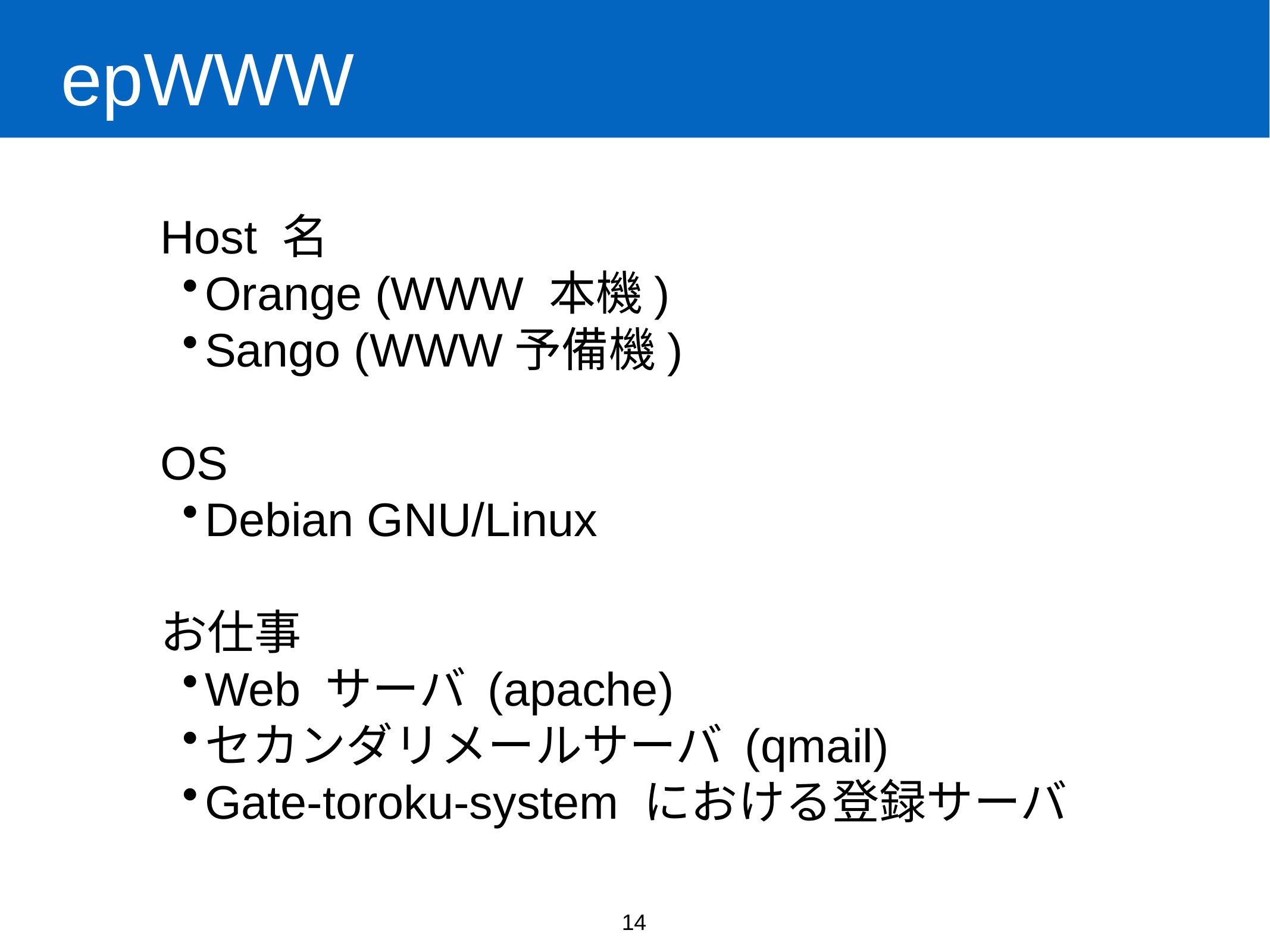

epWWW
Host 名
Orange (WWW 本機)
Sango (WWW予備機)

OS
Debian GNU/Linux

お仕事
Web サーバ (apache)
セカンダリメールサーバ (qmail)
Gate-toroku-system における登録サーバ
14